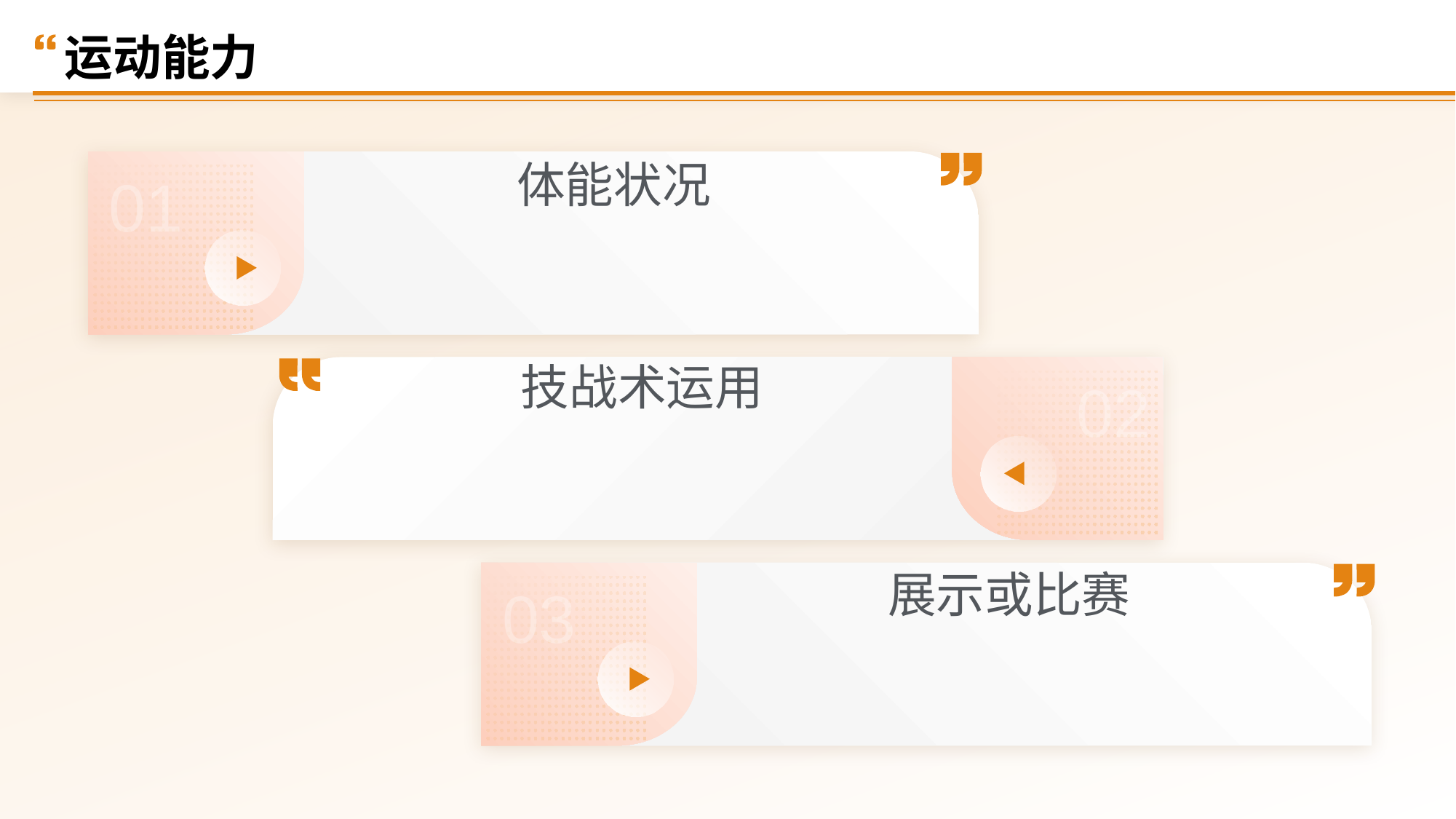

运动能力

01

体能状况

02

技战术运用

03

展示或比赛